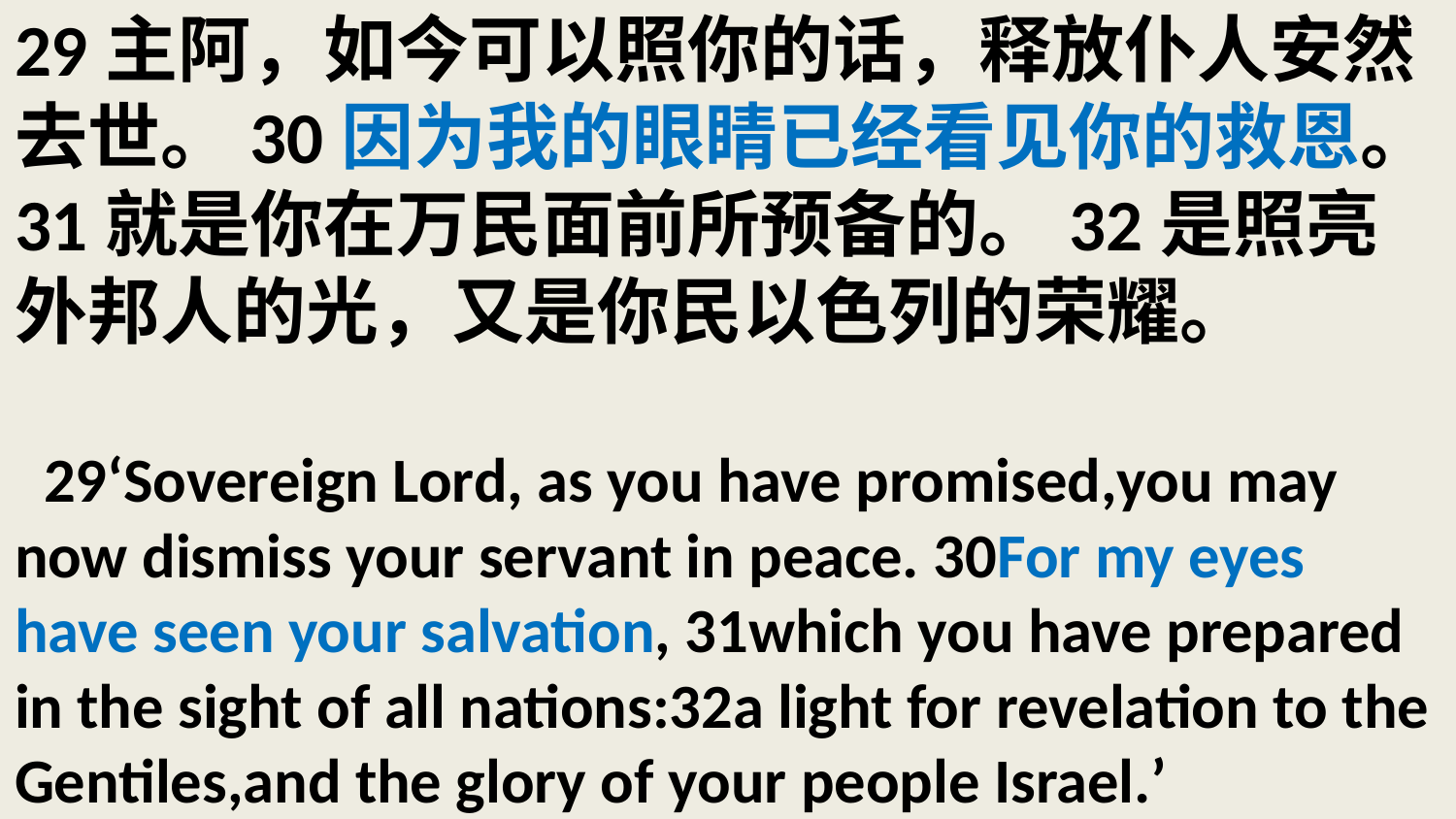

# 29主阿，如今可以照你的话，释放仆人安然去世。30因为我的眼睛已经看见你的救恩。31就是你在万民面前所预备的。32是照亮外邦人的光，又是你民以色列的荣耀。 29‘Sovereign Lord, as you have promised,you may now dismiss your servant in peace. 30For my eyes have seen your salvation, 31which you have prepared in the sight of all nations:32a light for revelation to the Gentiles,and the glory of your people Israel.’